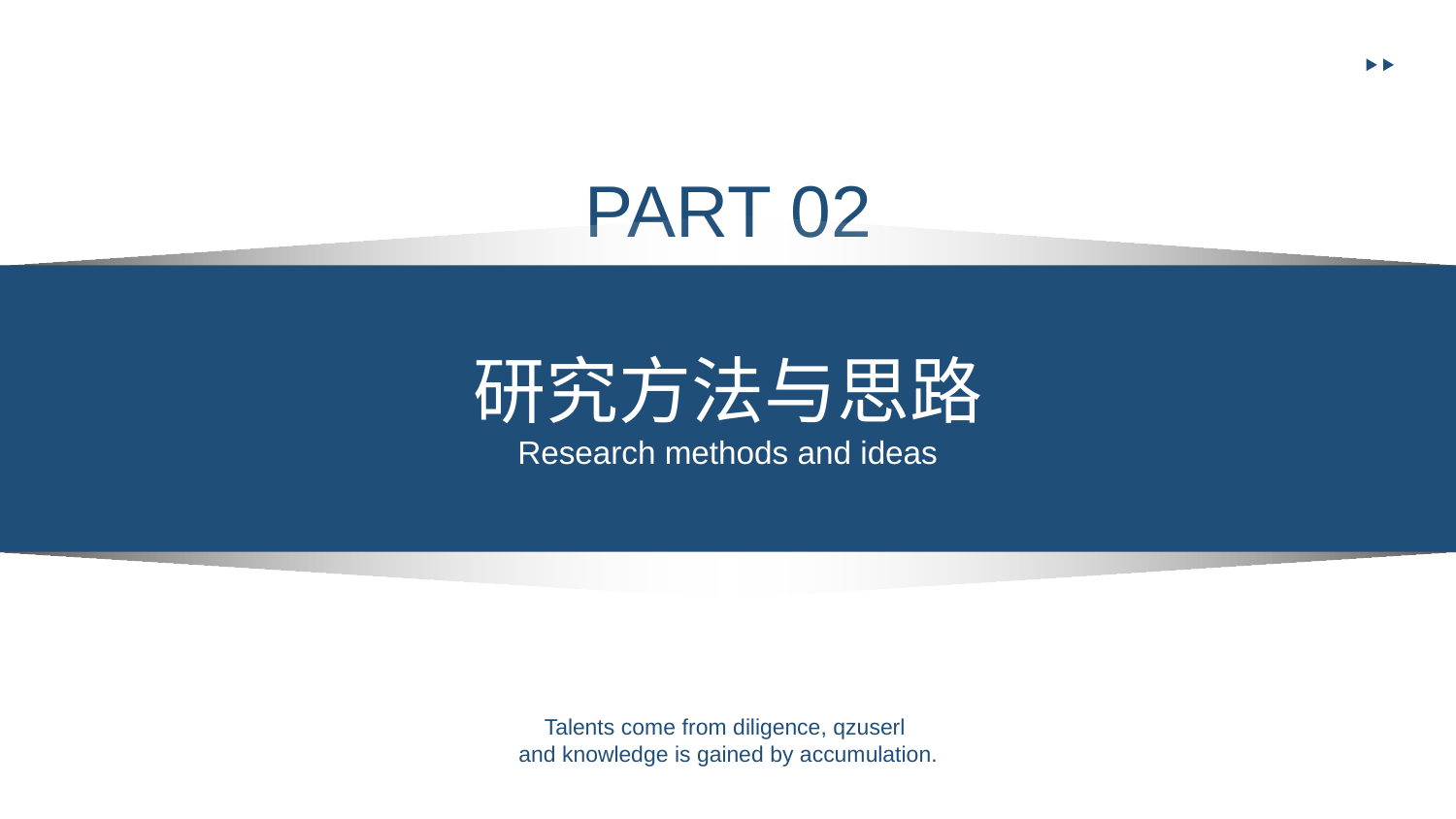

PART 02

研究方法与思路
Research methods and ideas
Talents come from diligence, qzuserl
and knowledge is gained by accumulation.